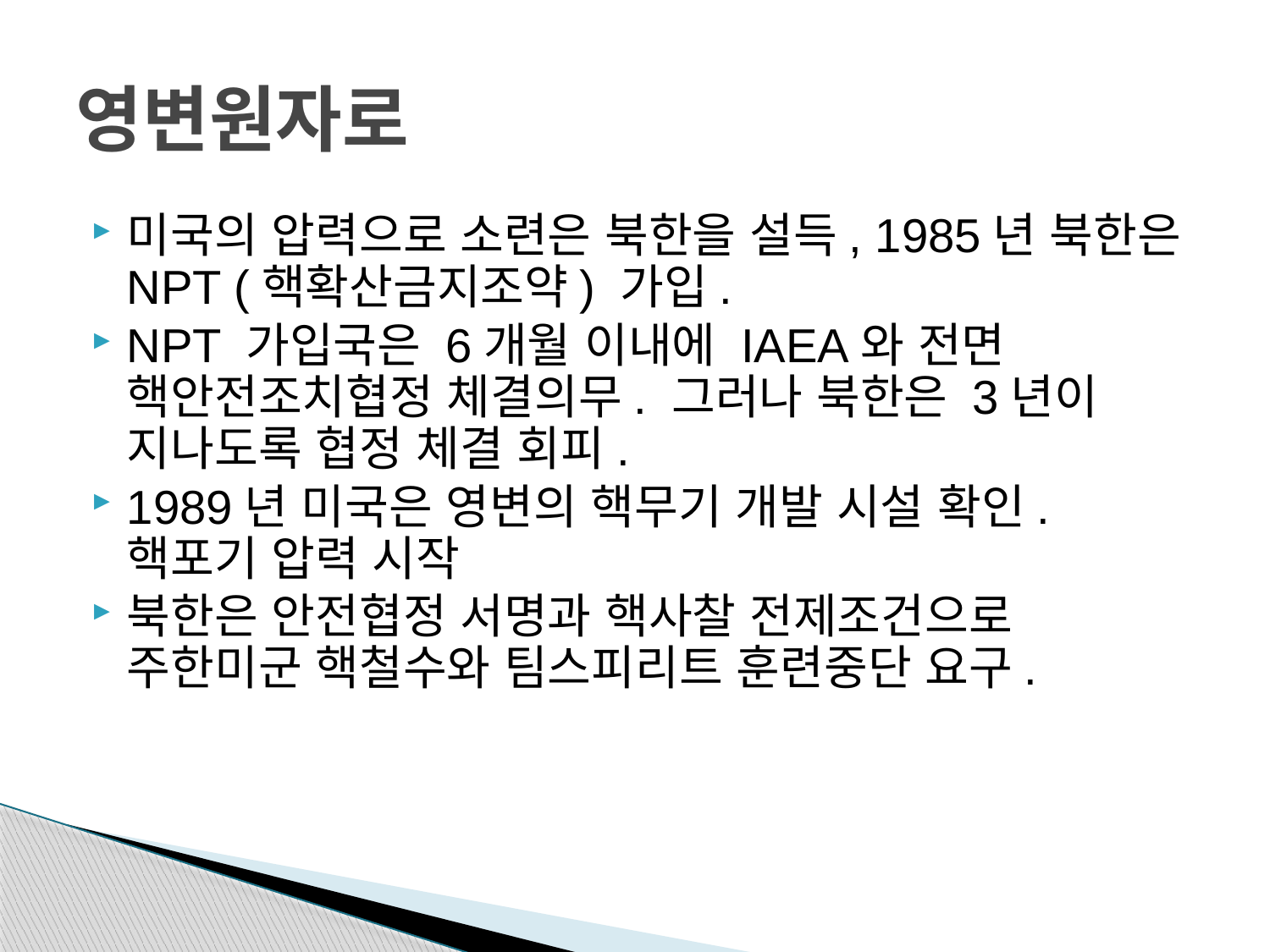

# 영변원자로
미국의 압력으로 소련은 북한을 설득, 1985년 북한은 NPT (핵확산금지조약) 가입.
NPT 가입국은 6개월 이내에 IAEA와 전면 핵안전조치협정 체결의무. 그러나 북한은 3년이 지나도록 협정 체결 회피.
1989년 미국은 영변의 핵무기 개발 시설 확인. 핵포기 압력 시작
북한은 안전협정 서명과 핵사찰 전제조건으로 주한미군 핵철수와 팀스피리트 훈련중단 요구.